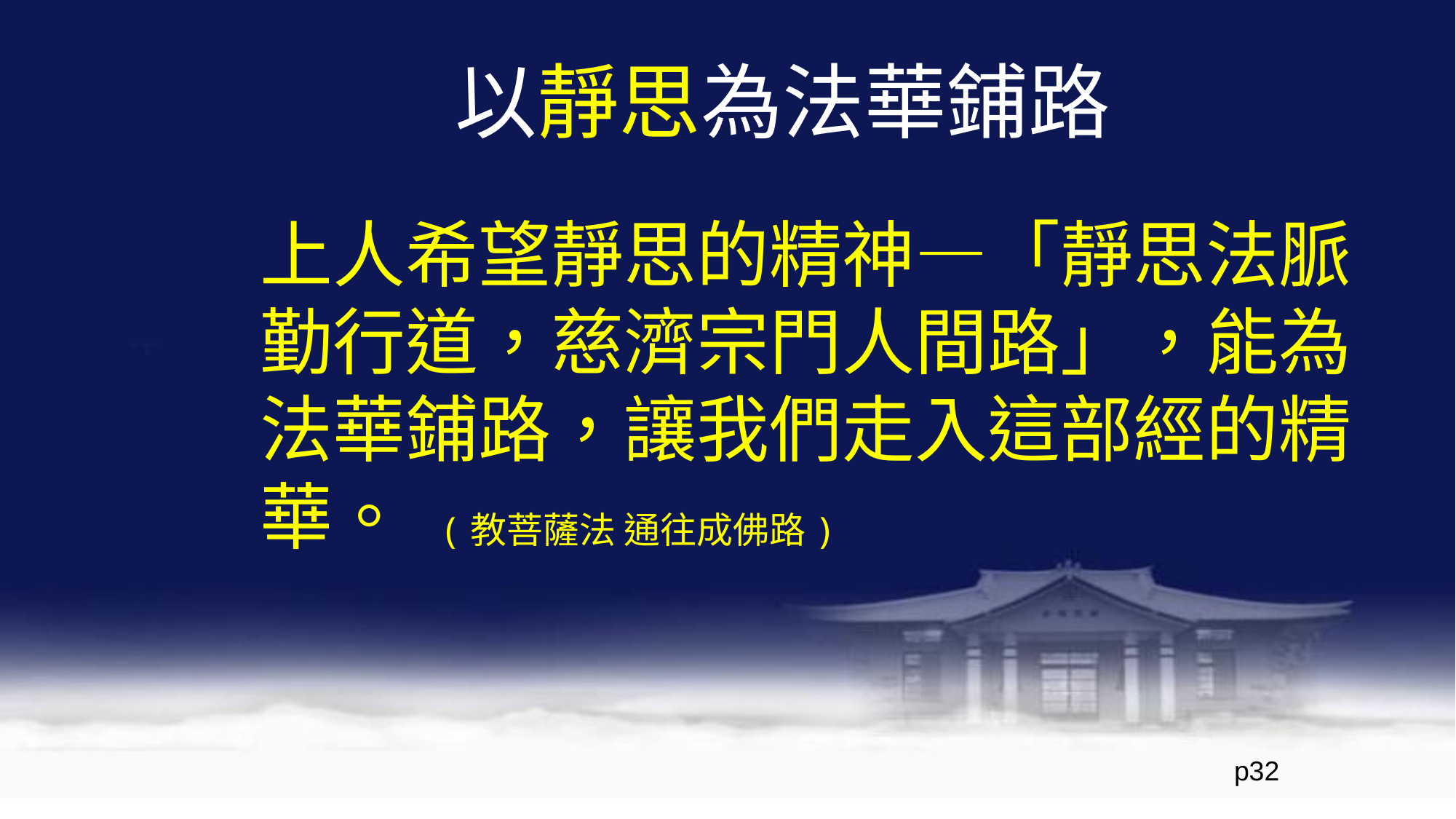

以靜思為法華鋪路
上人希望靜思的精神—「靜思法脈勤行道，慈濟宗門人間路」，能為法華鋪路，讓我們走入這部經的精華。 (教菩薩法 通往成佛路)
p32